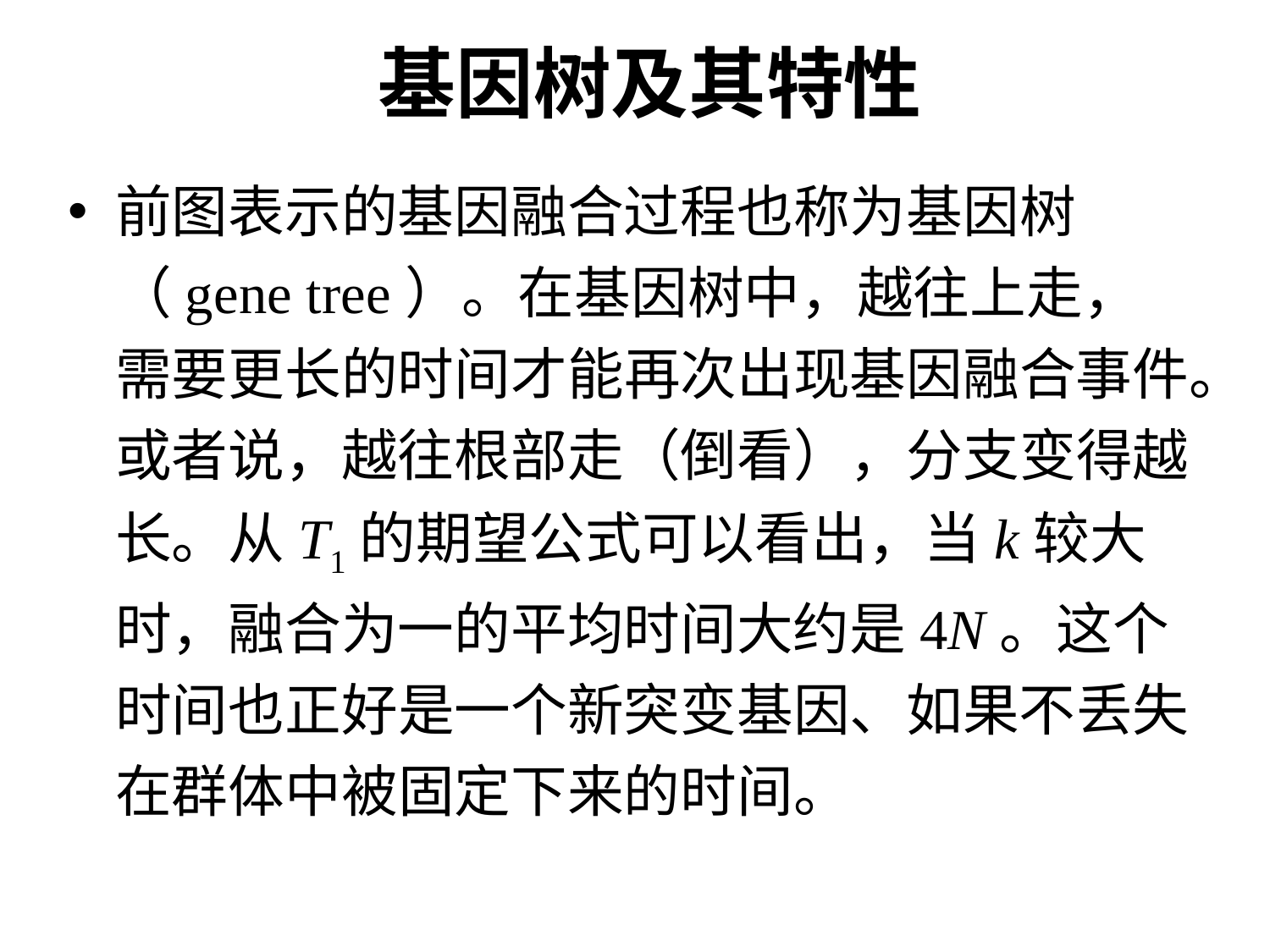

# 基因树及其特性
前图表示的基因融合过程也称为基因树（gene tree）。在基因树中，越往上走，需要更长的时间才能再次出现基因融合事件。或者说，越往根部走（倒看），分支变得越长。从T1的期望公式可以看出，当k较大时，融合为一的平均时间大约是4N。这个时间也正好是一个新突变基因、如果不丢失在群体中被固定下来的时间。